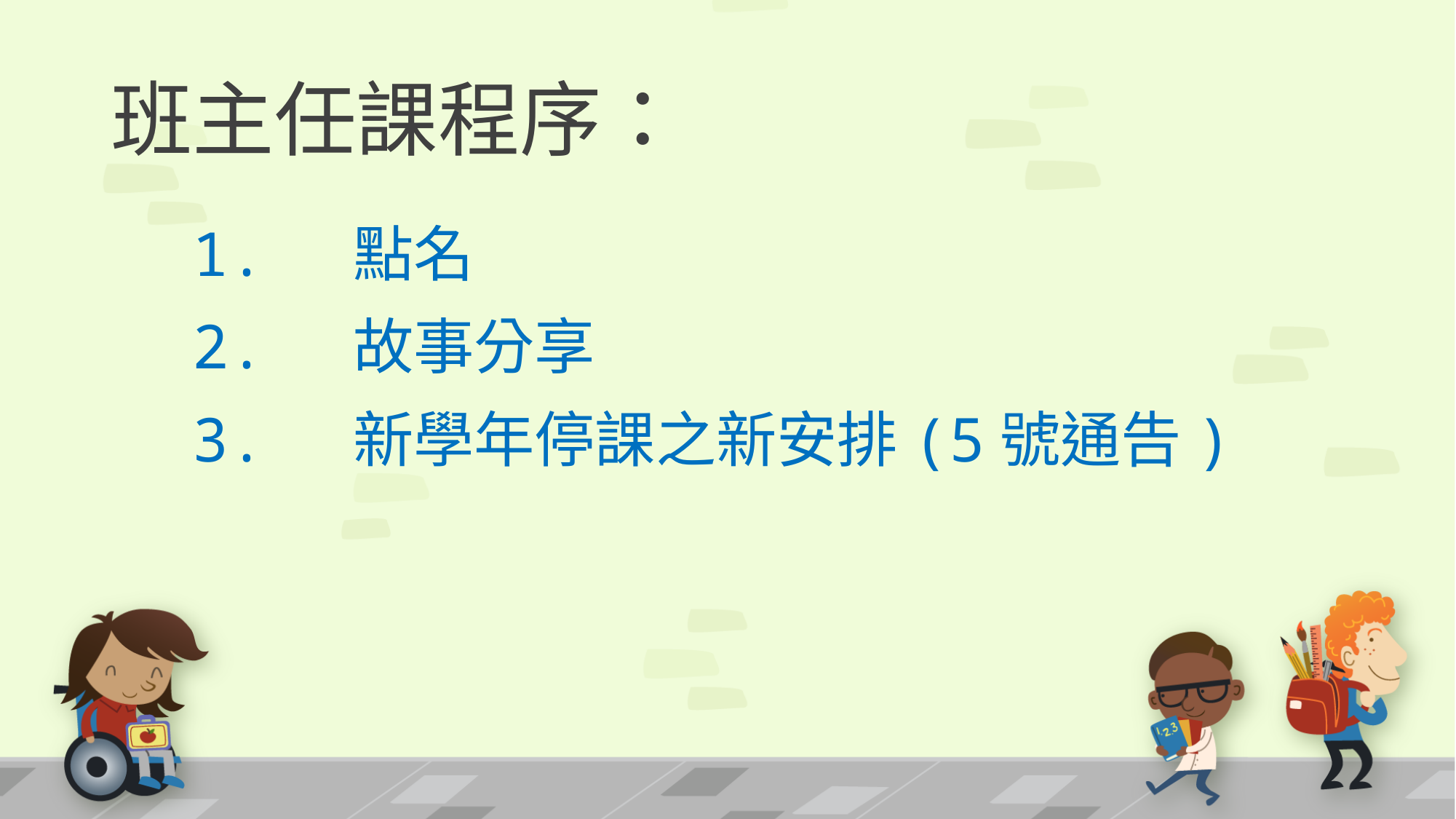

# 班主任課程序：
1.  點名
2.  故事分享
3.  新學年停課之新安排(5號通告)